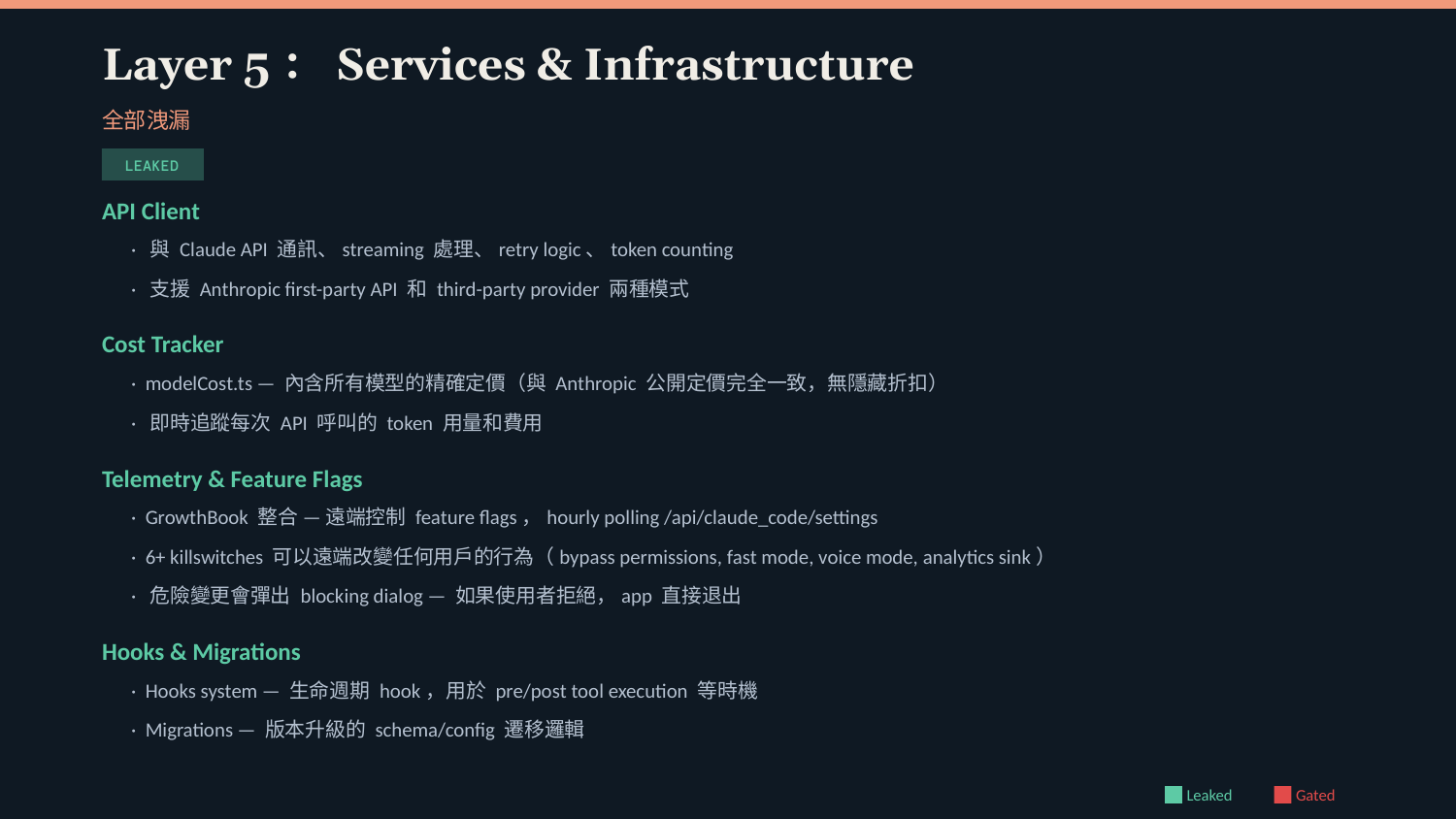

Layer 5：Services & Infrastructure
全部洩漏

LEAKED
API Client
·  與 Claude API 通訊、streaming 處理、retry logic、token counting
·  支援 Anthropic first-party API 和 third-party provider 兩種模式
Cost Tracker
·  modelCost.ts — 內含所有模型的精確定價（與 Anthropic 公開定價完全一致，無隱藏折扣）
·  即時追蹤每次 API 呼叫的 token 用量和費用
Telemetry & Feature Flags
·  GrowthBook 整合 — 遠端控制 feature flags，hourly polling /api/claude_code/settings
·  6+ killswitches 可以遠端改變任何用戶的行為（bypass permissions, fast mode, voice mode, analytics sink）
·  危險變更會彈出 blocking dialog — 如果使用者拒絕，app 直接退出
Hooks & Migrations
·  Hooks system — 生命週期 hook，用於 pre/post tool execution 等時機
·  Migrations — 版本升級的 schema/config 遷移邏輯
Leaked
Gated